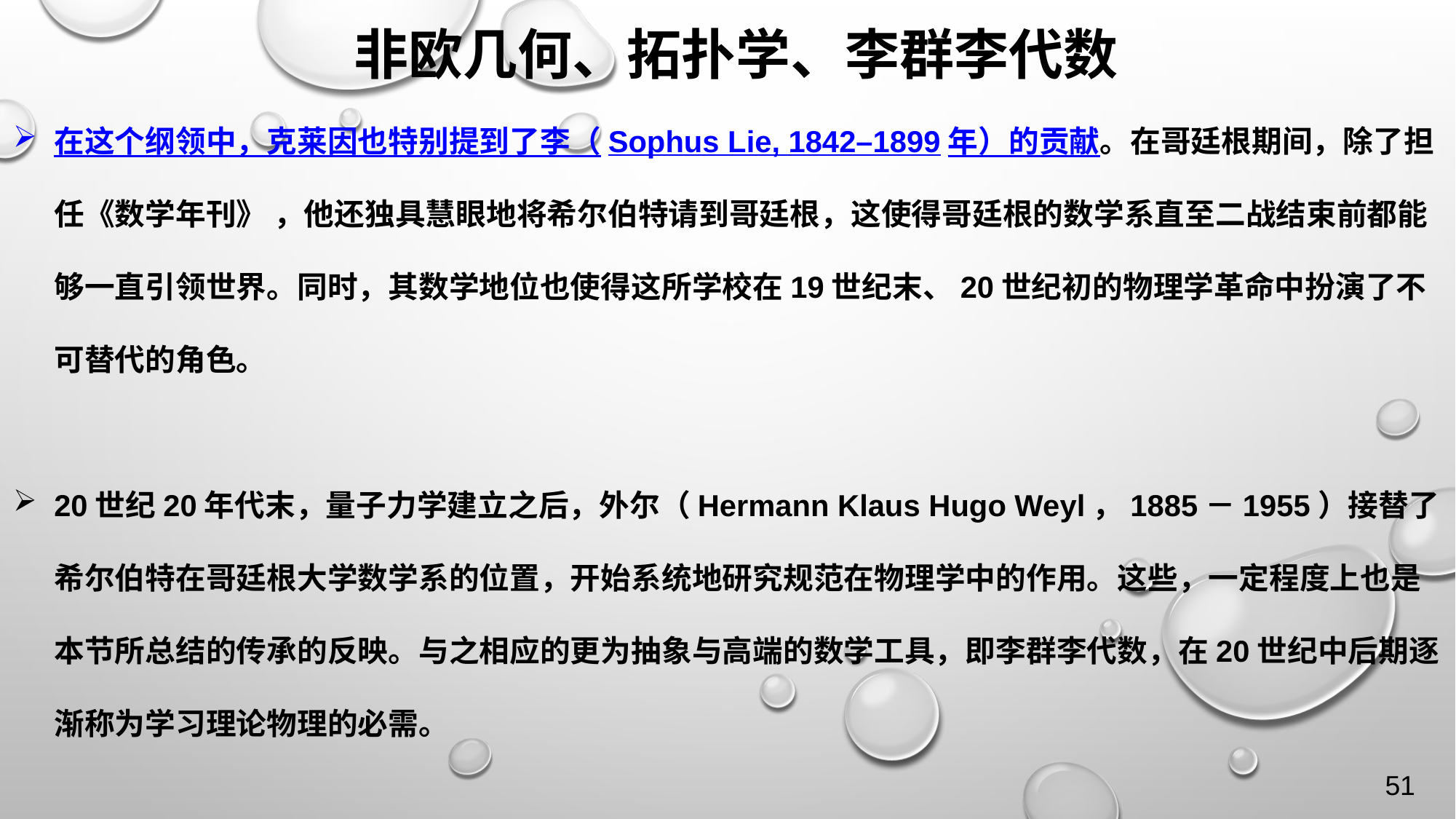

非欧几何、拓扑学、李群李代数
在这个纲领中，克莱因也特别提到了李（Sophus Lie, 1842–1899年）的贡献。在哥廷根期间，除了担任《数学年刊》 ，他还独具慧眼地将希尔伯特请到哥廷根，这使得哥廷根的数学系直至二战结束前都能够一直引领世界。同时，其数学地位也使得这所学校在19世纪末、20世纪初的物理学革命中扮演了不可替代的角色。

20世纪20年代末，量子力学建立之后，外尔（Hermann Klaus Hugo Weyl，1885－1955）接替了希尔伯特在哥廷根大学数学系的位置，开始系统地研究规范在物理学中的作用。这些，一定程度上也是本节所总结的传承的反映。与之相应的更为抽象与高端的数学工具，即李群李代数，在20世纪中后期逐渐称为学习理论物理的必需。
51